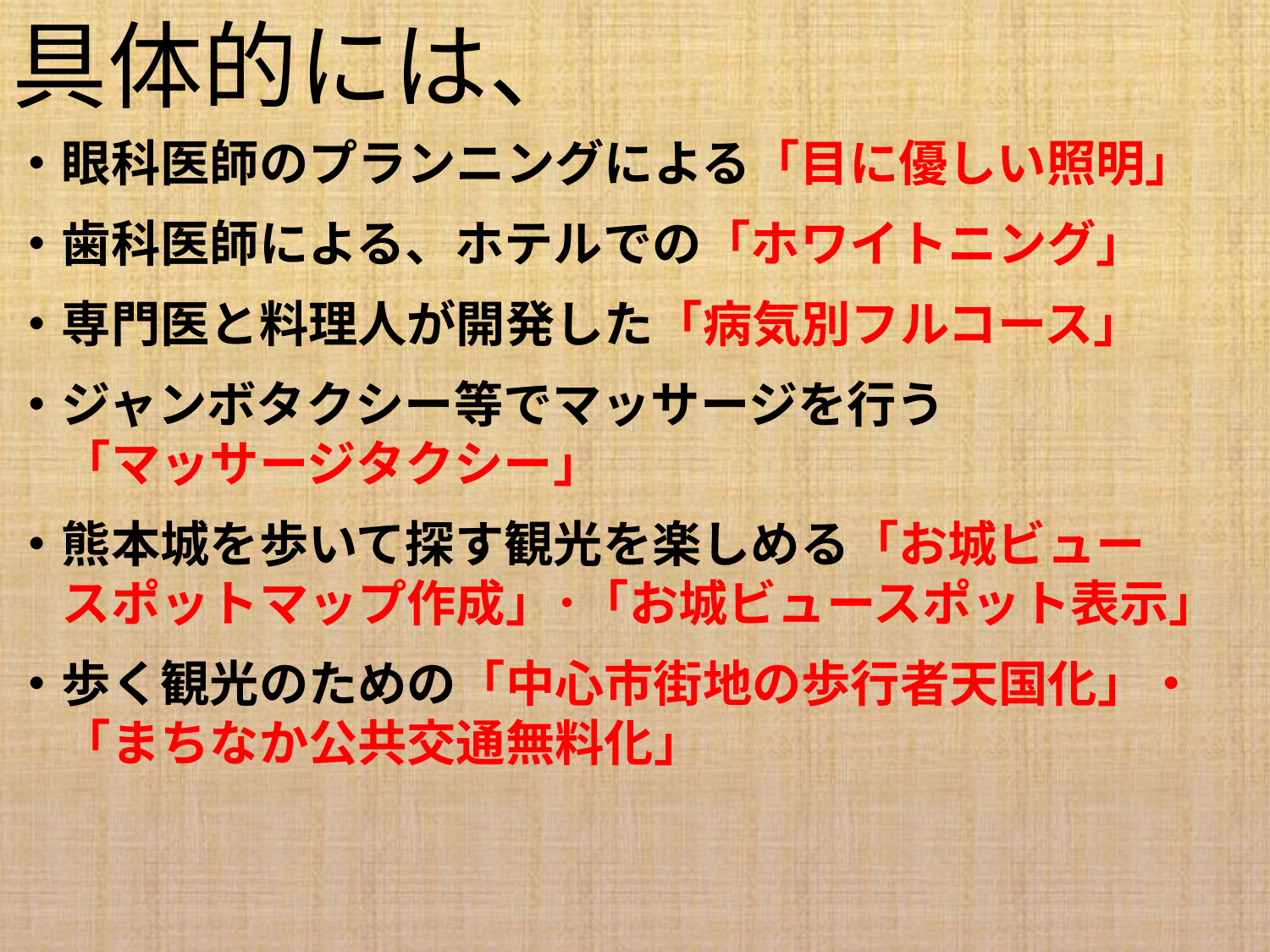

具体的には、
・眼科医師のプランニングによる「目に優しい照明」

・歯科医師による、ホテルでの「ホワイトニング」

・専門医と料理人が開発した「病気別フルコース」

・ジャンボタクシー等でマッサージを行う
　「マッサージタクシー」

・熊本城を歩いて探す観光を楽しめる「お城ビュー
　スポットマップ作成」･「お城ビュースポット表示」

・歩く観光のための「中心市街地の歩行者天国化」・
　「まちなか公共交通無料化」